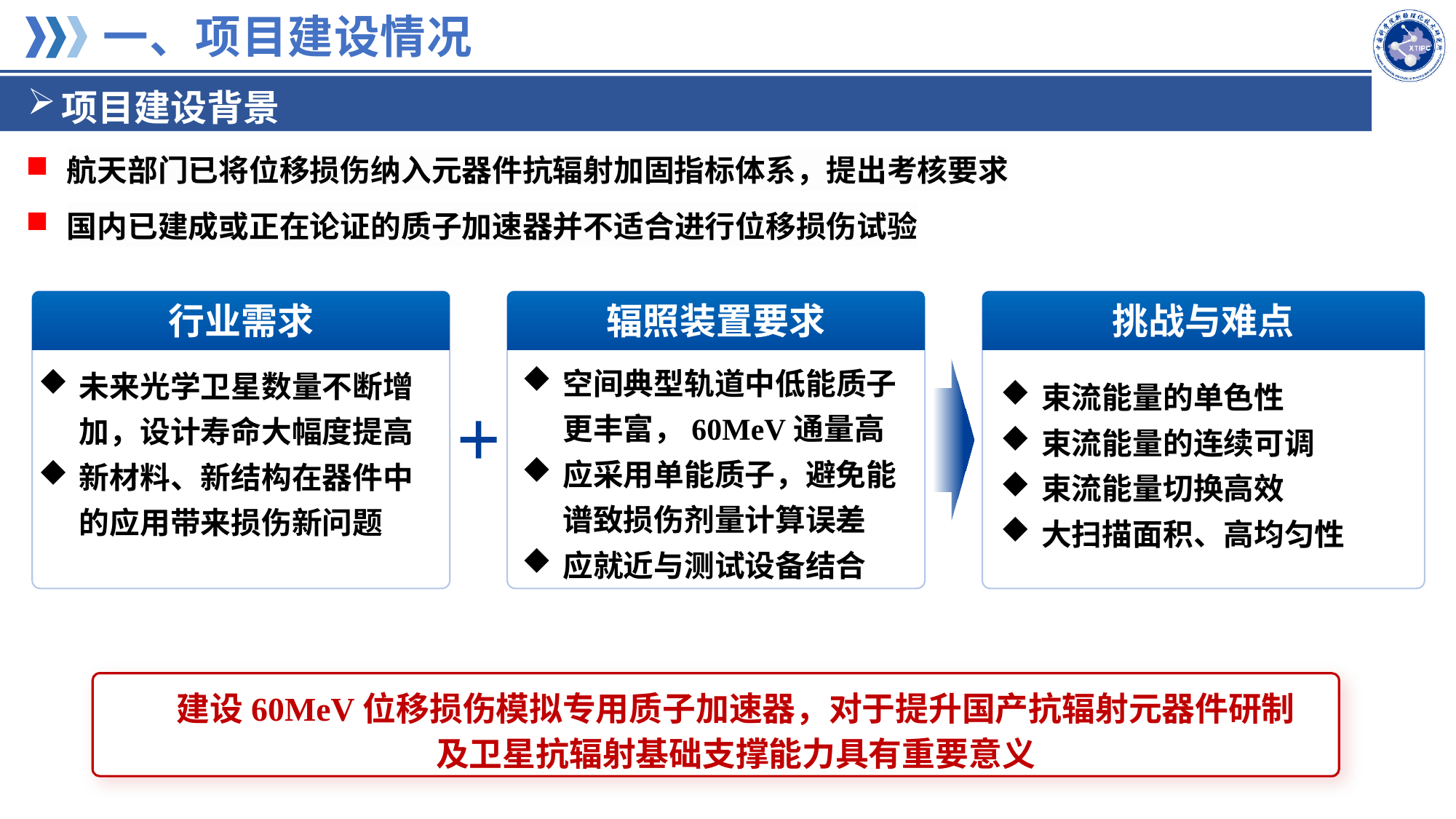

一、项目建设情况

项目建设背景
航天部门已将位移损伤纳入元器件抗辐射加固指标体系，提出考核要求
国内已建成或正在论证的质子加速器并不适合进行位移损伤试验

行业需求
未来光学卫星数量不断增加，设计寿命大幅度提高
新材料、新结构在器件中的应用带来损伤新问题

辐照装置要求
空间典型轨道中低能质子更丰富，60MeV通量高
应采用单能质子，避免能谱致损伤剂量计算误差
应就近与测试设备结合

挑战与难点
束流能量的单色性
束流能量的连续可调
束流能量切换高效
大扫描面积、高均匀性

建设60MeV位移损伤模拟专用质子加速器，对于提升国产抗辐射元器件研制
及卫星抗辐射基础支撑能力具有重要意义